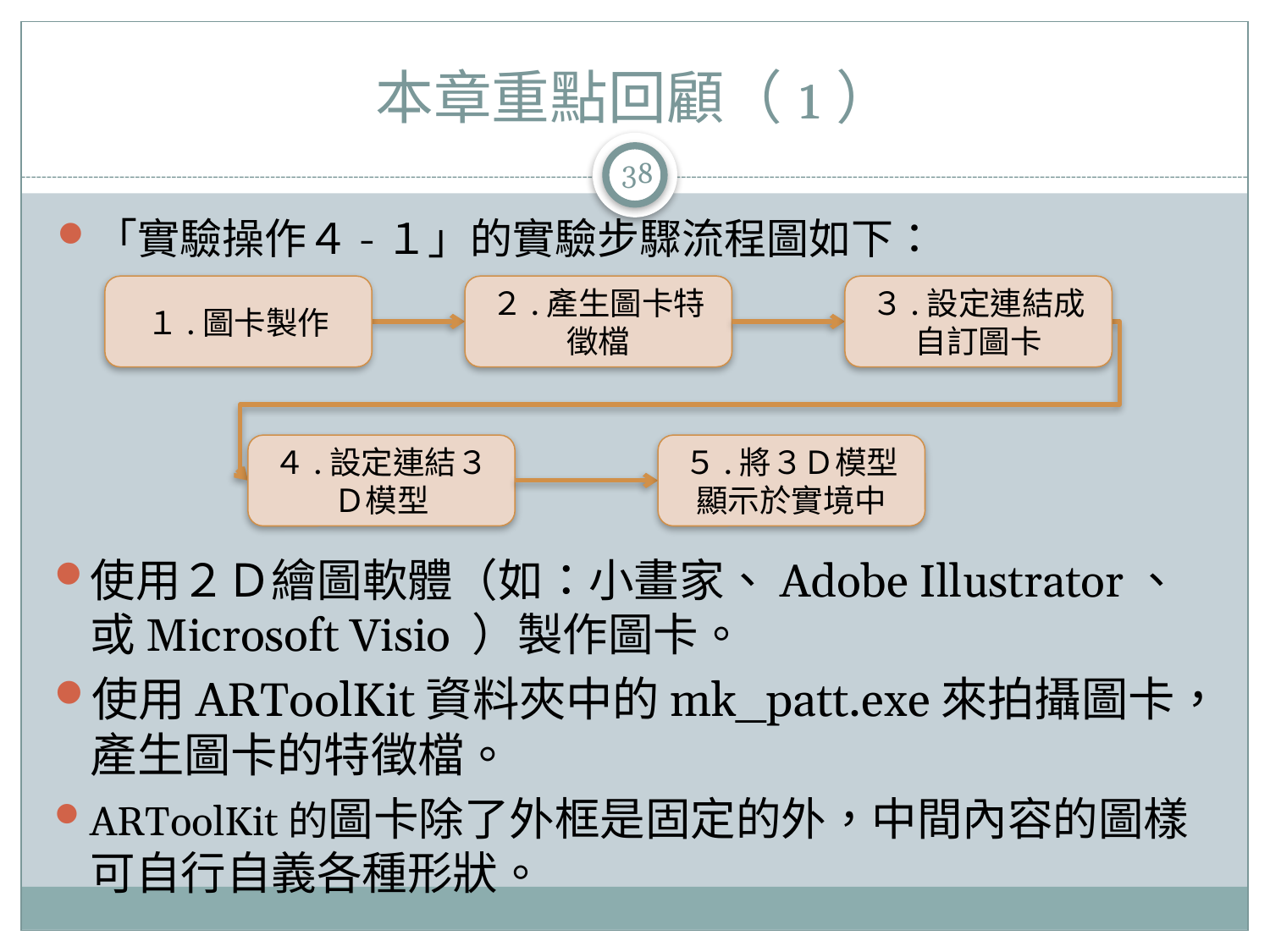

# 本章重點回顧（1）
38
「實驗操作４-１」的實驗步驟流程圖如下：
１.圖卡製作
２.產生圖卡特徵檔
３.設定連結成自訂圖卡
４.設定連結３Ｄ模型
５.將３Ｄ模型顯示於實境中
使用２Ｄ繪圖軟體（如：小畫家、Adobe Illustrator、或Microsoft Visio ）製作圖卡。
使用ARToolKit資料夾中的mk_patt.exe來拍攝圖卡，產生圖卡的特徵檔。
ARToolKit的圖卡除了外框是固定的外，中間內容的圖樣可自行自義各種形狀。